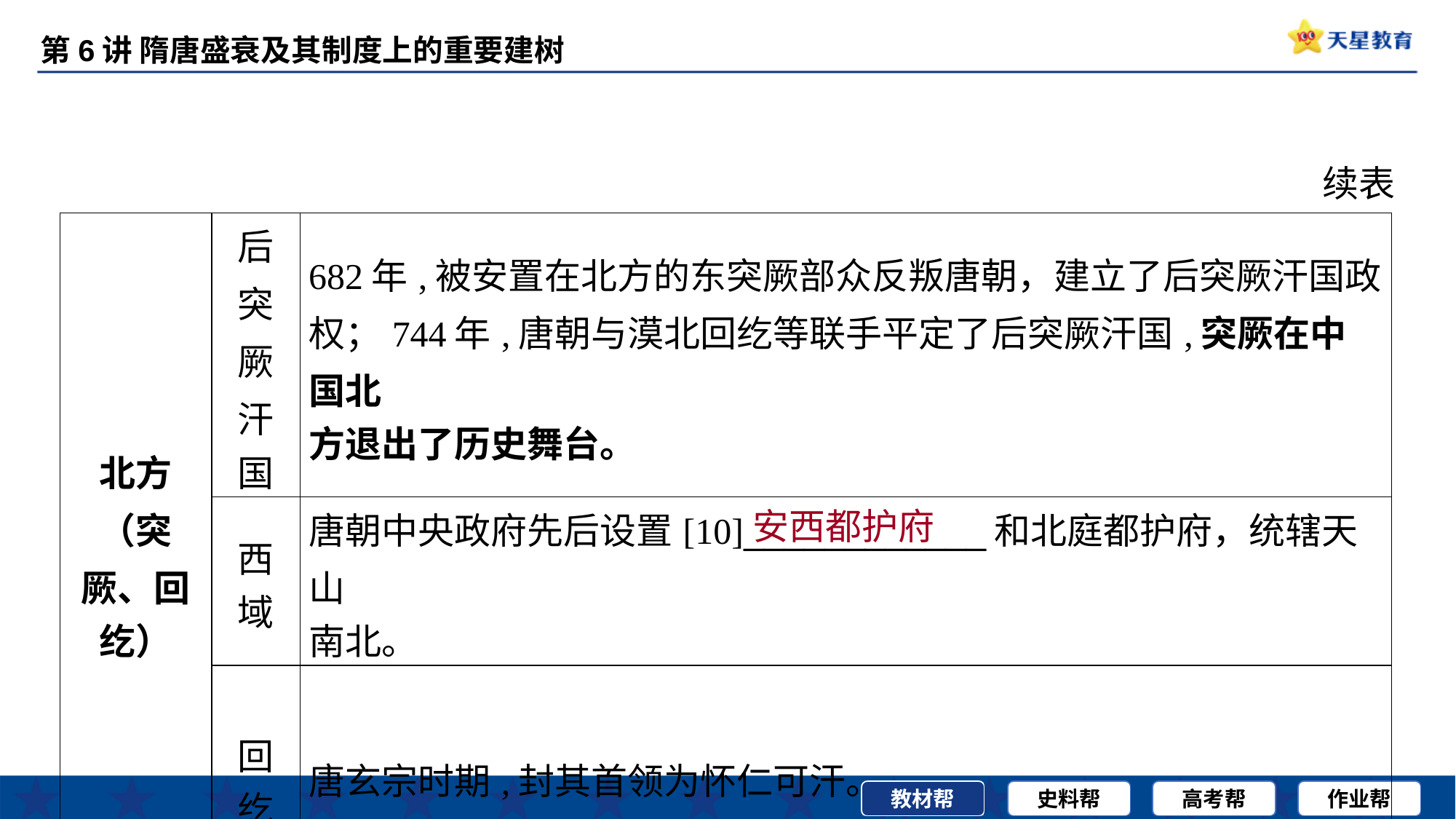

续表
| 北方 （突 厥、回 纥） | 后 突 厥 汗 国 | 682年,被安置在北方的东突厥部众反叛唐朝，建立了后突厥汗国政 权；744年,唐朝与漠北回纥等联手平定了后突厥汗国,突厥在中国北 方退出了历史舞台。 |
| --- | --- | --- |
|  | 西 域 | 唐朝中央政府先后设置[10]\_\_\_\_\_\_\_\_\_\_\_\_和北庭都护府，统辖天山 南北。 |
|  | 回 纥 | 唐玄宗时期,封其首领为怀仁可汗。 |
安西都护府